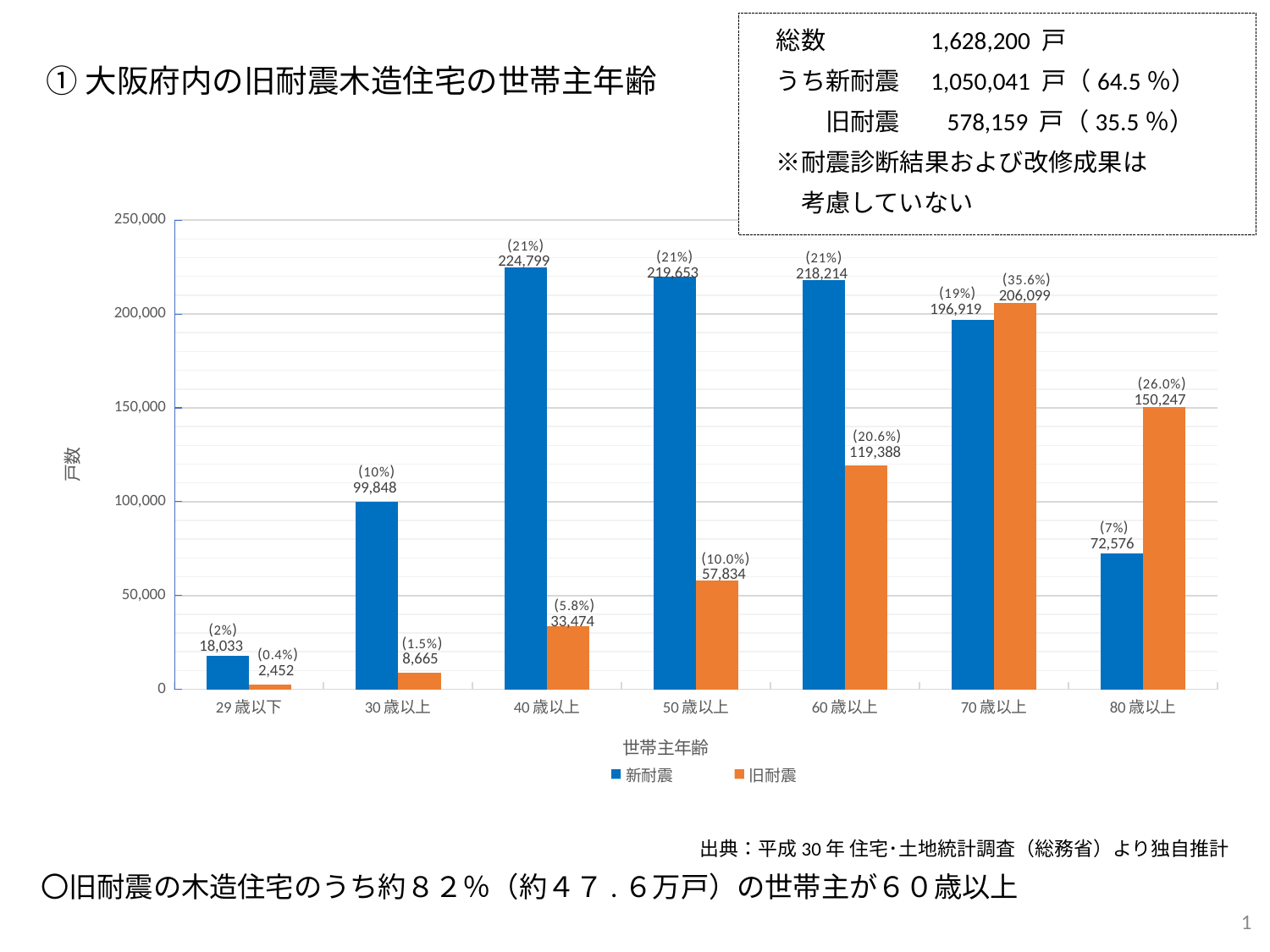

総数　　　　1,628,200 戸
　うち新耐震　1,050,041 戸（64.5％）
　　　旧耐震　   578,159 戸（35.5％）
　※耐震診断結果および改修成果は
　　考慮していない
①大阪府内の旧耐震木造住宅の世帯主年齢

### Chart

| Category | 新耐震 | 旧耐震 |
|---|---|---|
| 29歳以下 | 18033.0 | 2452.0 |
| 30歳以上 | 99848.0 | 8665.0 |
| 40歳以上 | 224799.0 | 33474.0 |
| 50歳以上 | 219653.0 | 57834.0 |
| 60歳以上 | 218214.0 | 119388.0 |
| 70歳以上 | 196919.0 | 206099.0 |
| 80歳以上 | 72576.0 | 150247.0 |
出典：平成30年 住宅･土地統計調査（総務省）より独自推計
　〇旧耐震の木造住宅のうち約８２％（約４７.６万戸）の世帯主が６０歳以上
1